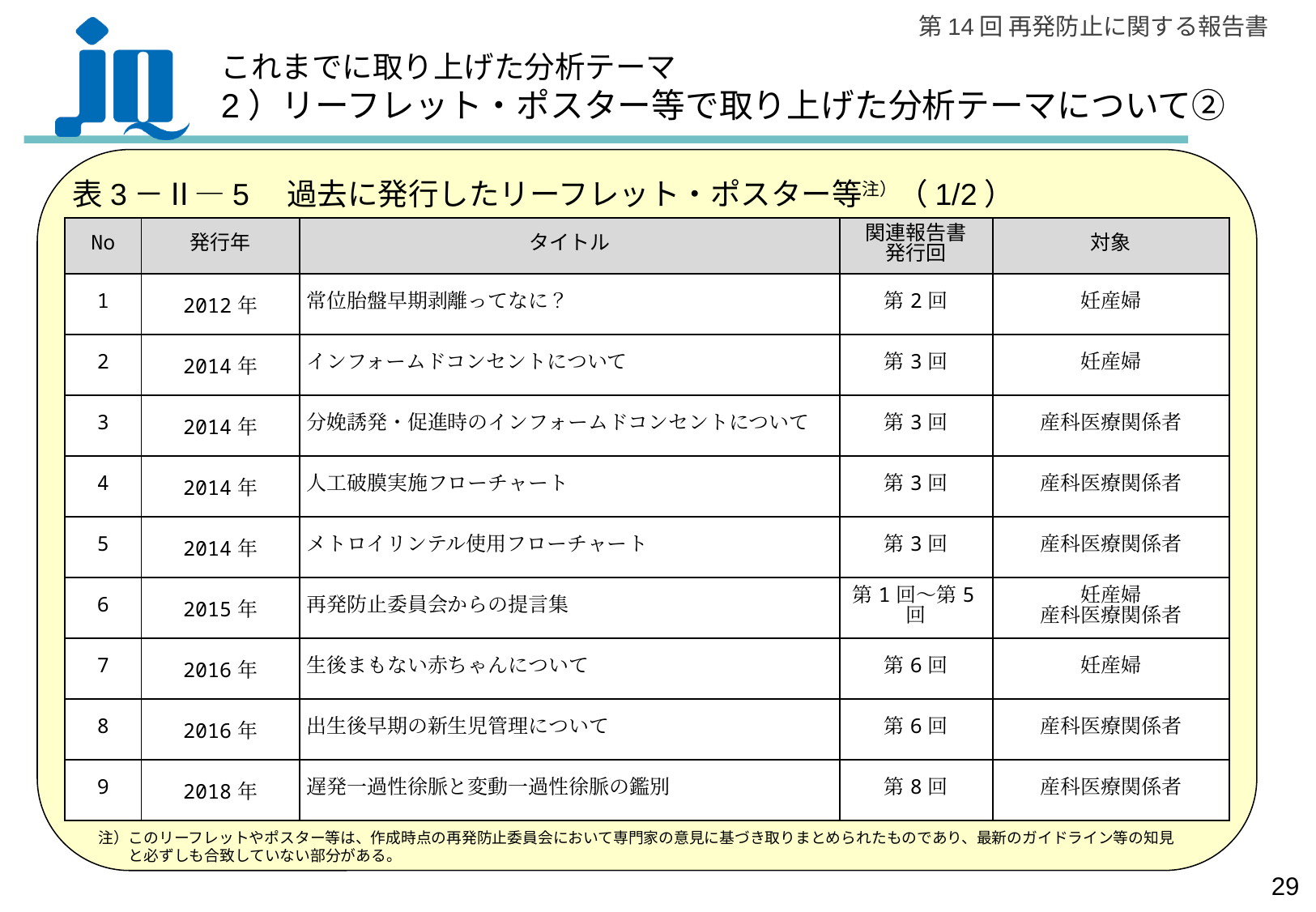

これまでに取り上げた分析テーマ
2）リーフレット・ポスター等で取り上げた分析テーマについて②

表3－Ⅱ―5　過去に発行したリーフレット・ポスター等注）（1/2）
| No | 発行年 | タイトル | 関連報告書 発行回 | 対象 |
| --- | --- | --- | --- | --- |
| 1 | 2012年 | 常位胎盤早期剥離ってなに？ | 第2回 | 妊産婦 |
| 2 | 2014年 | インフォームドコンセントについて | 第3回 | 妊産婦 |
| 3 | 2014年 | 分娩誘発・促進時のインフォームドコンセントについて | 第3回 | 産科医療関係者 |
| 4 | 2014年 | 人工破膜実施フローチャート | 第3回 | 産科医療関係者 |
| 5 | 2014年 | メトロイリンテル使用フローチャート | 第3回 | 産科医療関係者 |
| 6 | 2015年 | 再発防止委員会からの提言集 | 第1回～第5回 | 妊産婦 産科医療関係者 |
| 7 | 2016年 | 生後まもない赤ちゃんについて | 第6回 | 妊産婦 |
| 8 | 2016年 | 出生後早期の新生児管理について | 第6回 | 産科医療関係者 |
| 9 | 2018年 | 遅発一過性徐脈と変動一過性徐脈の鑑別 | 第8回 | 産科医療関係者 |
注）このリーフレットやポスター等は、作成時点の再発防止委員会において専門家の意見に基づき取りまとめられたものであり、最新のガイドライン等の知見
　　と必ずしも合致していない部分がある。
29